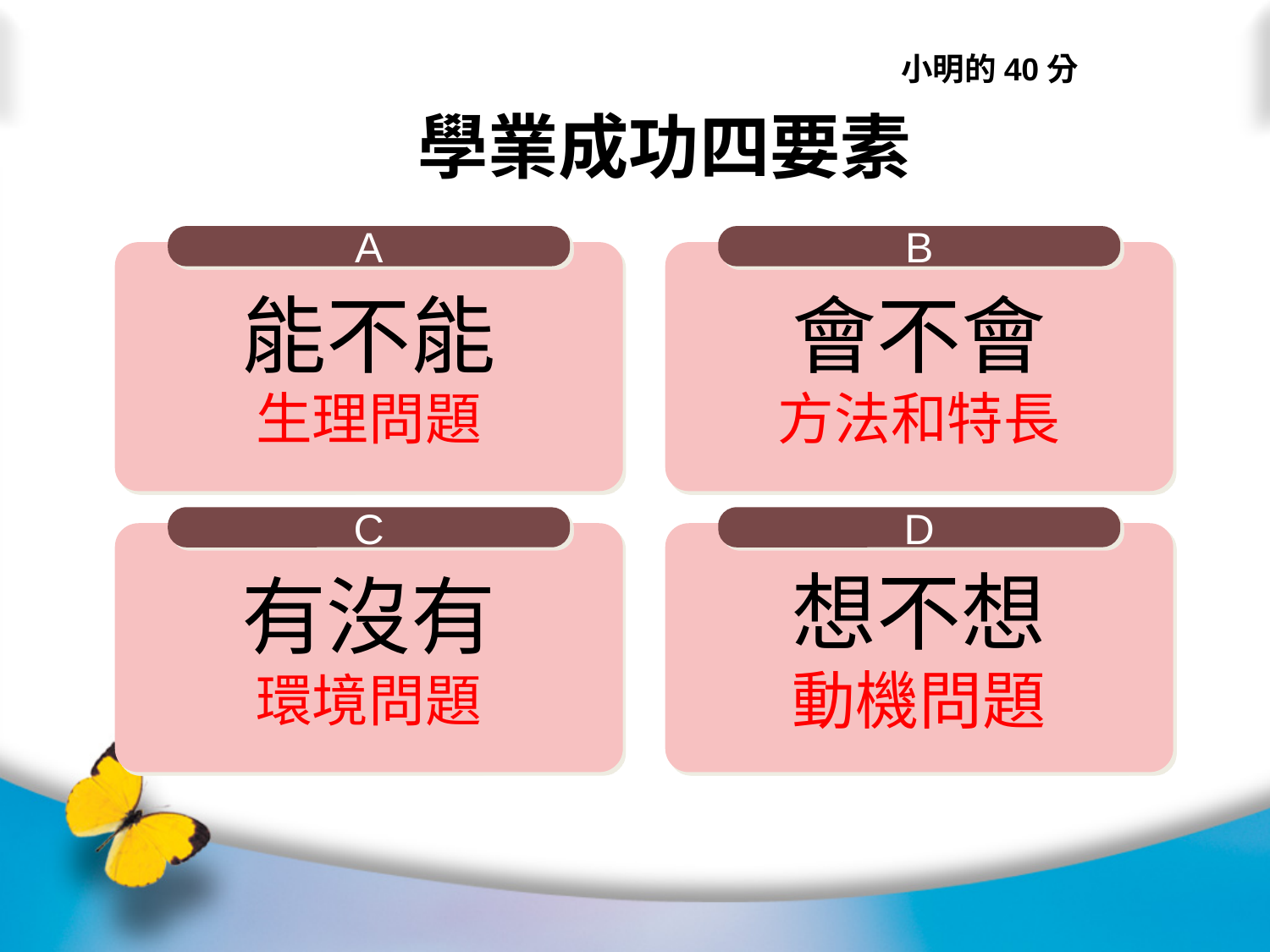

小明的40分
# 學業成功四要素
A
能不能
生理問題
B
會不會
方法和特長
C
有沒有
環境問題
D
想不想
動機問題